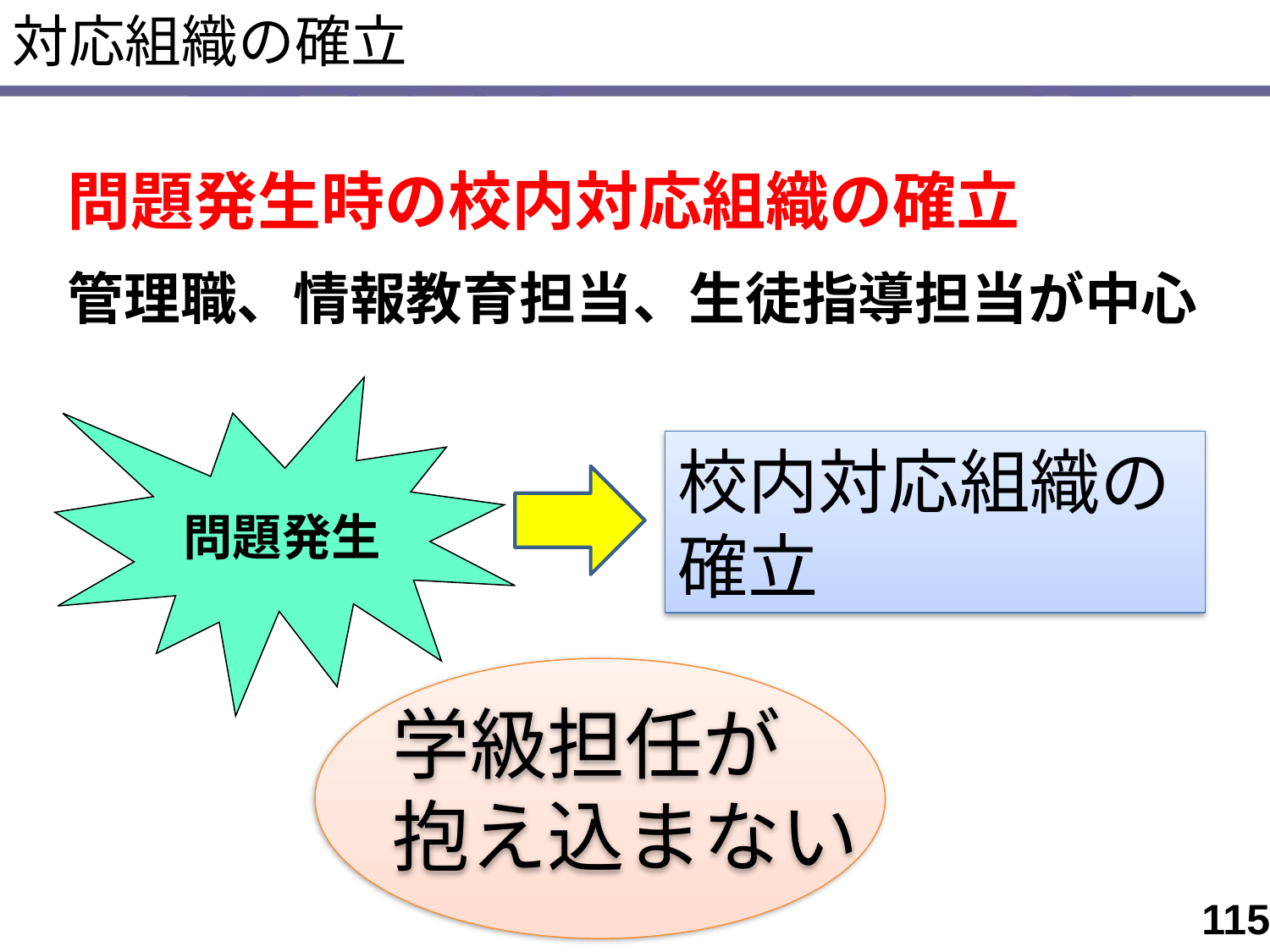

対応組織の確立
問題発生時の校内対応組織の確立
管理職、情報教育担当、生徒指導担当が中心
問題発生
校内対応組織の確立

学級担任が
抱え込まない
115